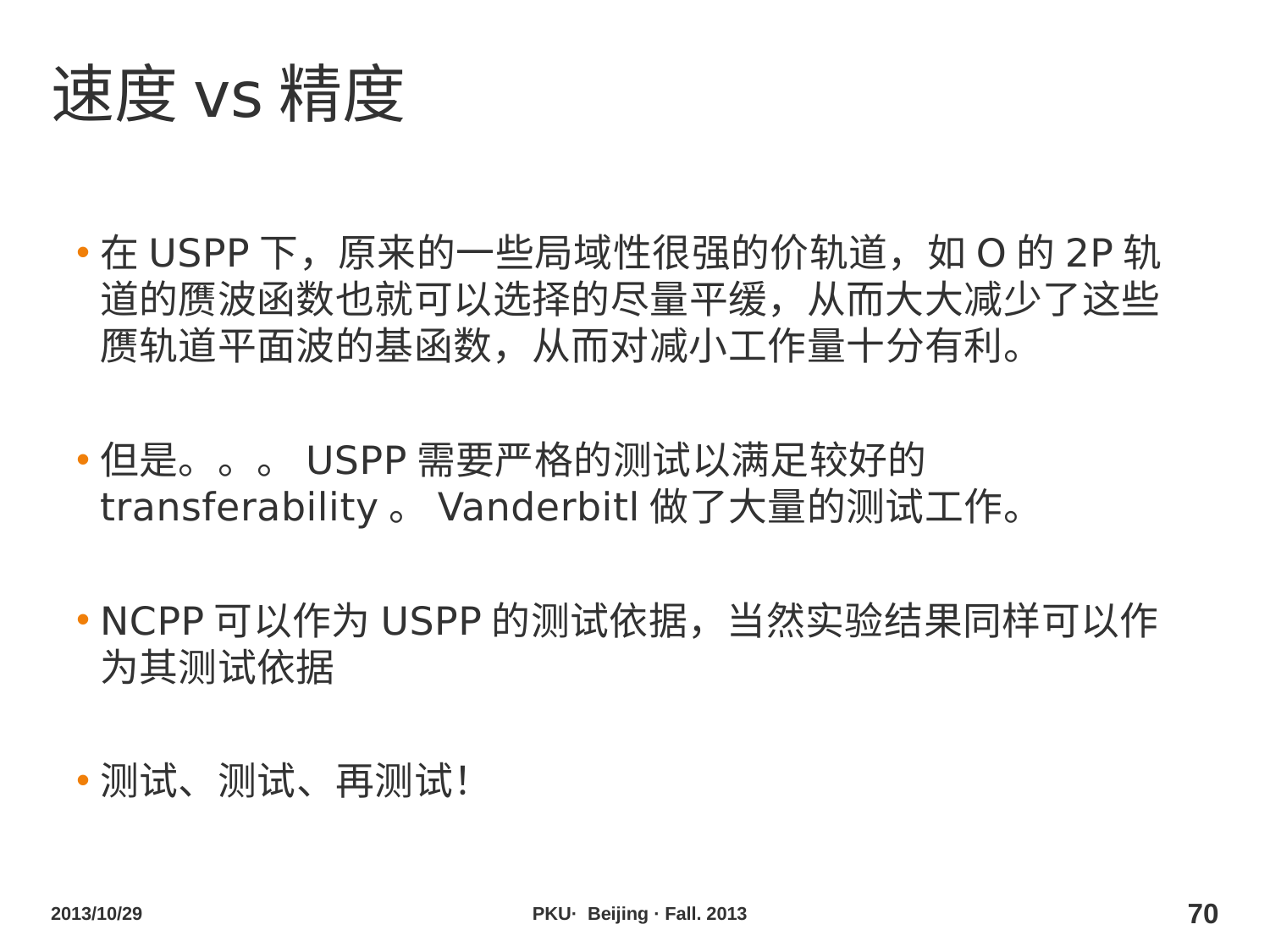

# 速度vs精度
在USPP下，原来的一些局域性很强的价轨道，如O的2P轨道的赝波函数也就可以选择的尽量平缓，从而大大减少了这些赝轨道平面波的基函数，从而对减小工作量十分有利。

但是。。。USPP需要严格的测试以满足较好的transferability。Vanderbitl做了大量的测试工作。

NCPP可以作为USPP的测试依据，当然实验结果同样可以作为其测试依据

测试、测试、再测试！
2013/10/29
PKU·  Beijing · Fall. 2013
70